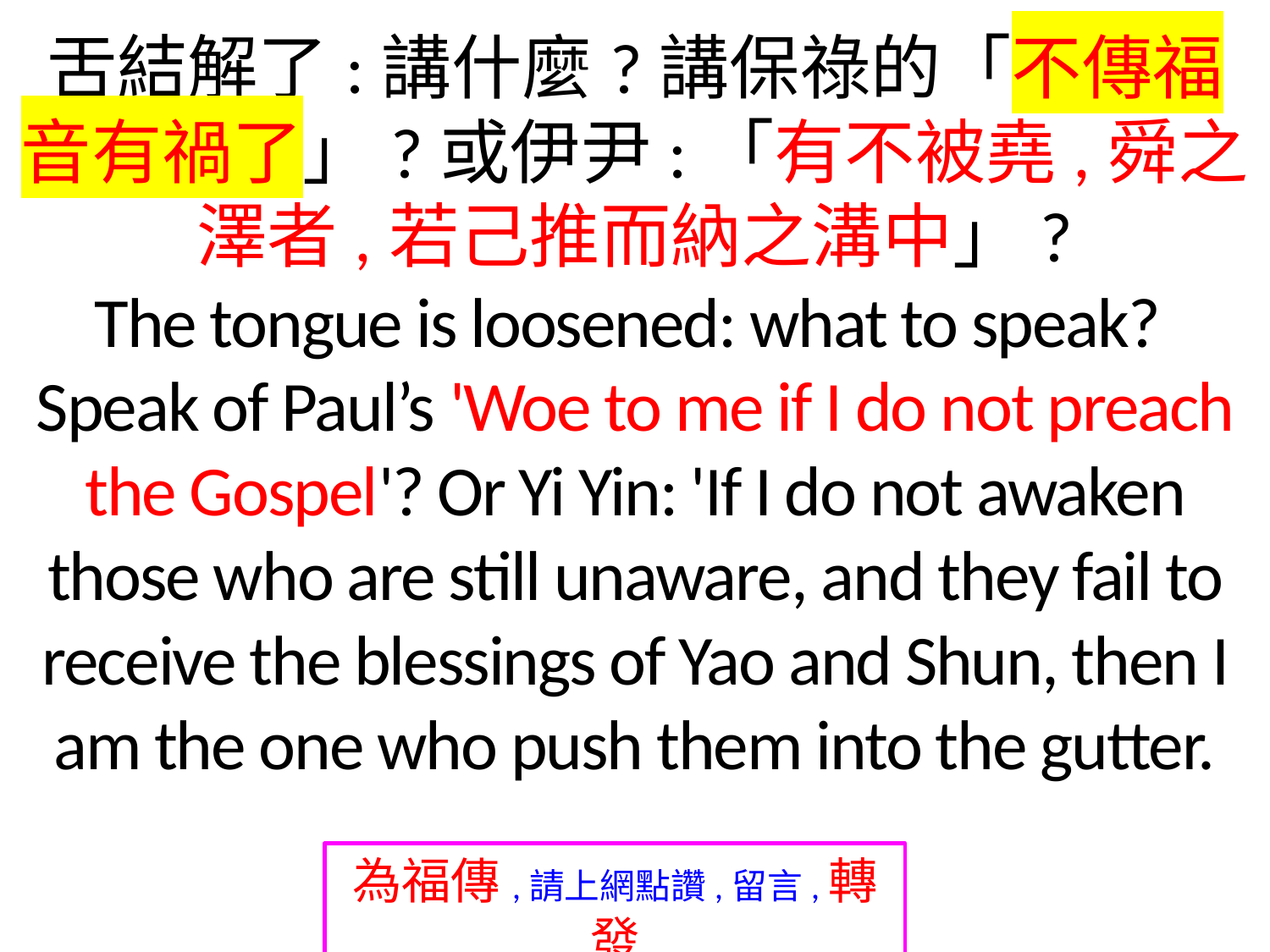

舌結解了:講什麼?講保祿的「不傳福音有禍了」?或伊尹:「有不被堯,舜之澤者,若己推而納之溝中」?
The tongue is loosened: what to speak?
Speak of Paul’s 'Woe to me if I do not preach the Gospel'? Or Yi Yin: 'If I do not awaken those who are still unaware, and they fail to receive the blessings of Yao and Shun, then I am the one who push them into the gutter.
為福傳,請上網點讚,留言,轉發